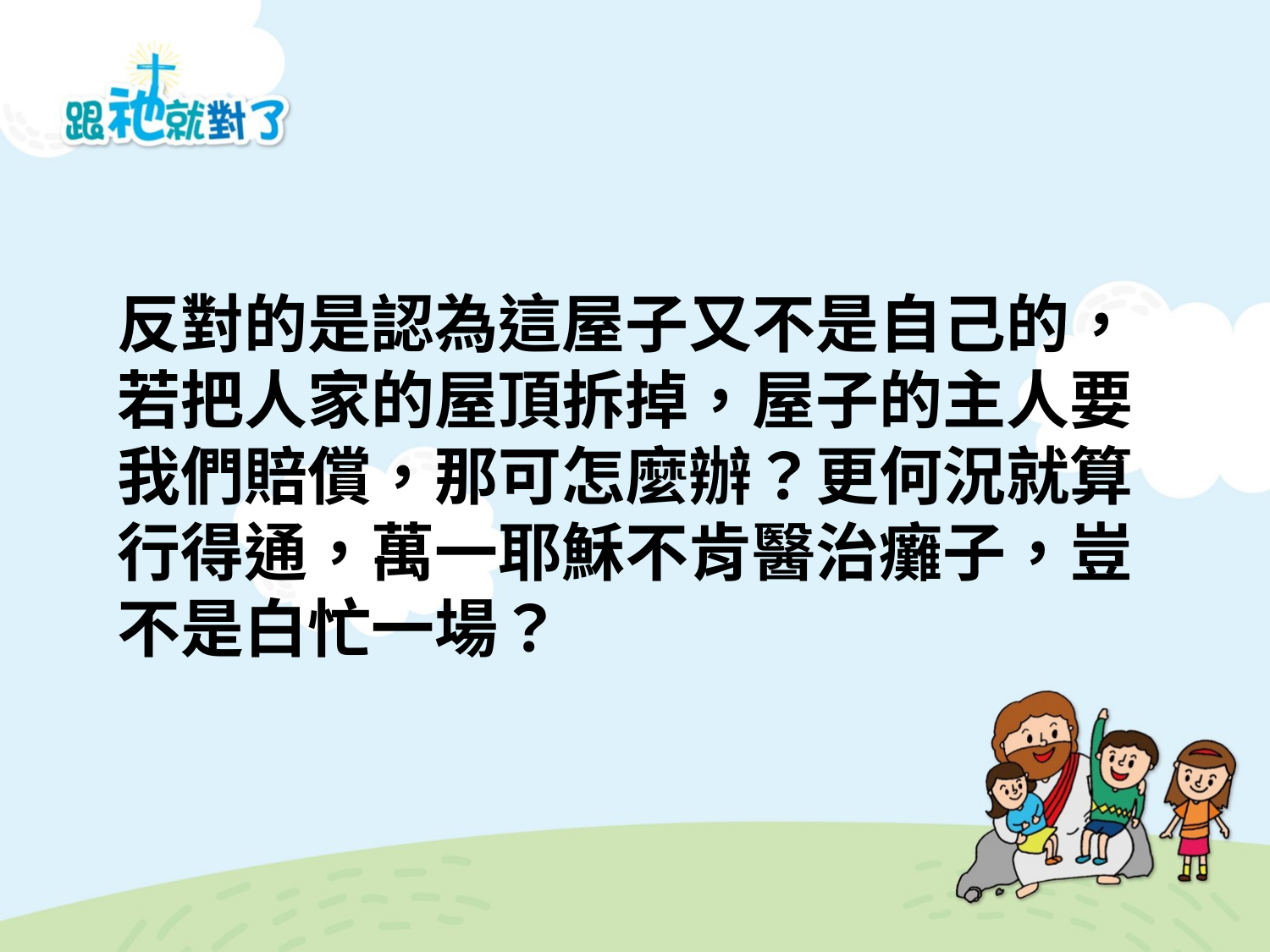

反對的是認為這屋子又不是自己的，若把人家的屋頂拆掉，屋子的主人要我們賠償，那可怎麼辦？更何況就算行得通，萬一耶穌不肯醫治癱子，豈不是白忙一場？